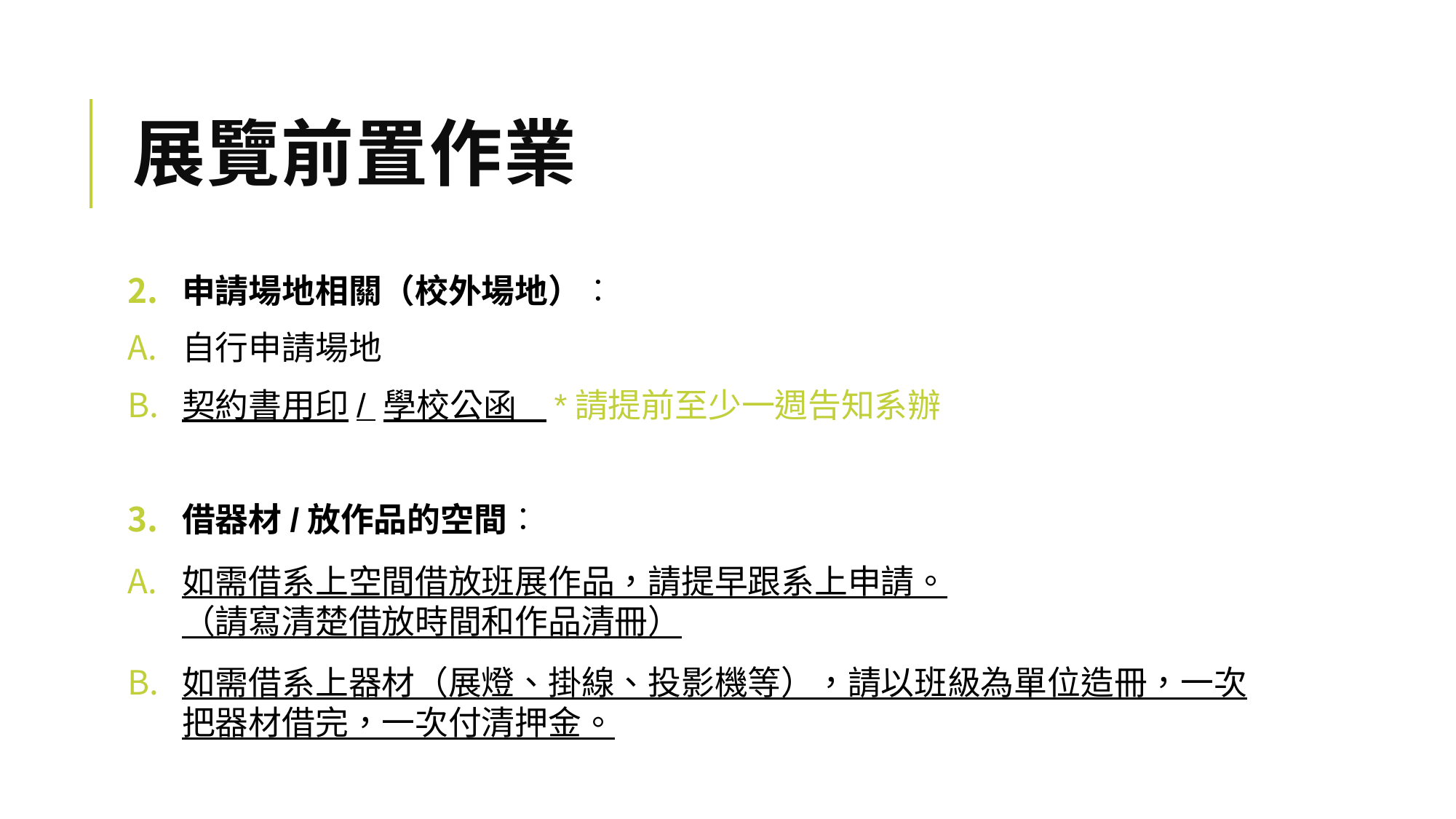

# 展覽前置作業
申請場地相關（校外場地）︰
自行申請場地
契約書用印/ 學校公函    *請提前至少一週告知系辦

借器材/放作品的空間︰
如需借系上空間借放班展作品，請提早跟系上申請。
（請寫清楚借放時間和作品清冊）
如需借系上器材（展燈、掛線、投影機等），請以班級為單位造冊，一次把器材借完，一次付清押金。